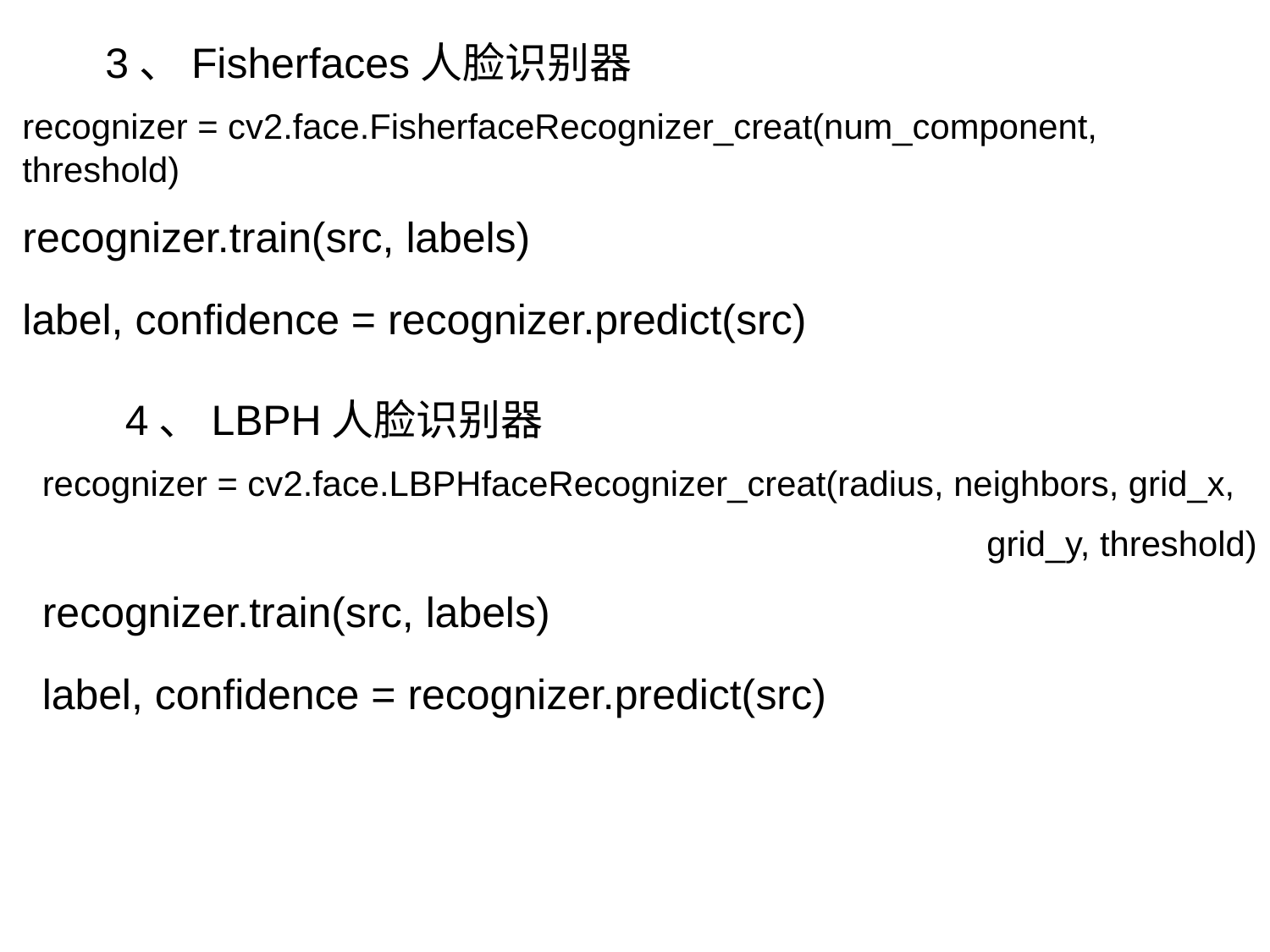

3、Fisherfaces人脸识别器
recognizer = cv2.face.FisherfaceRecognizer_creat(num_component, threshold)
recognizer.train(src, labels)
label, confidence = recognizer.predict(src)
       4、LBPH人脸识别器
recognizer = cv2.face.LBPHfaceRecognizer_creat(radius, neighbors, grid_x,
                                                                                                 grid_y, threshold)
recognizer.train(src, labels)
label, confidence = recognizer.predict(src)